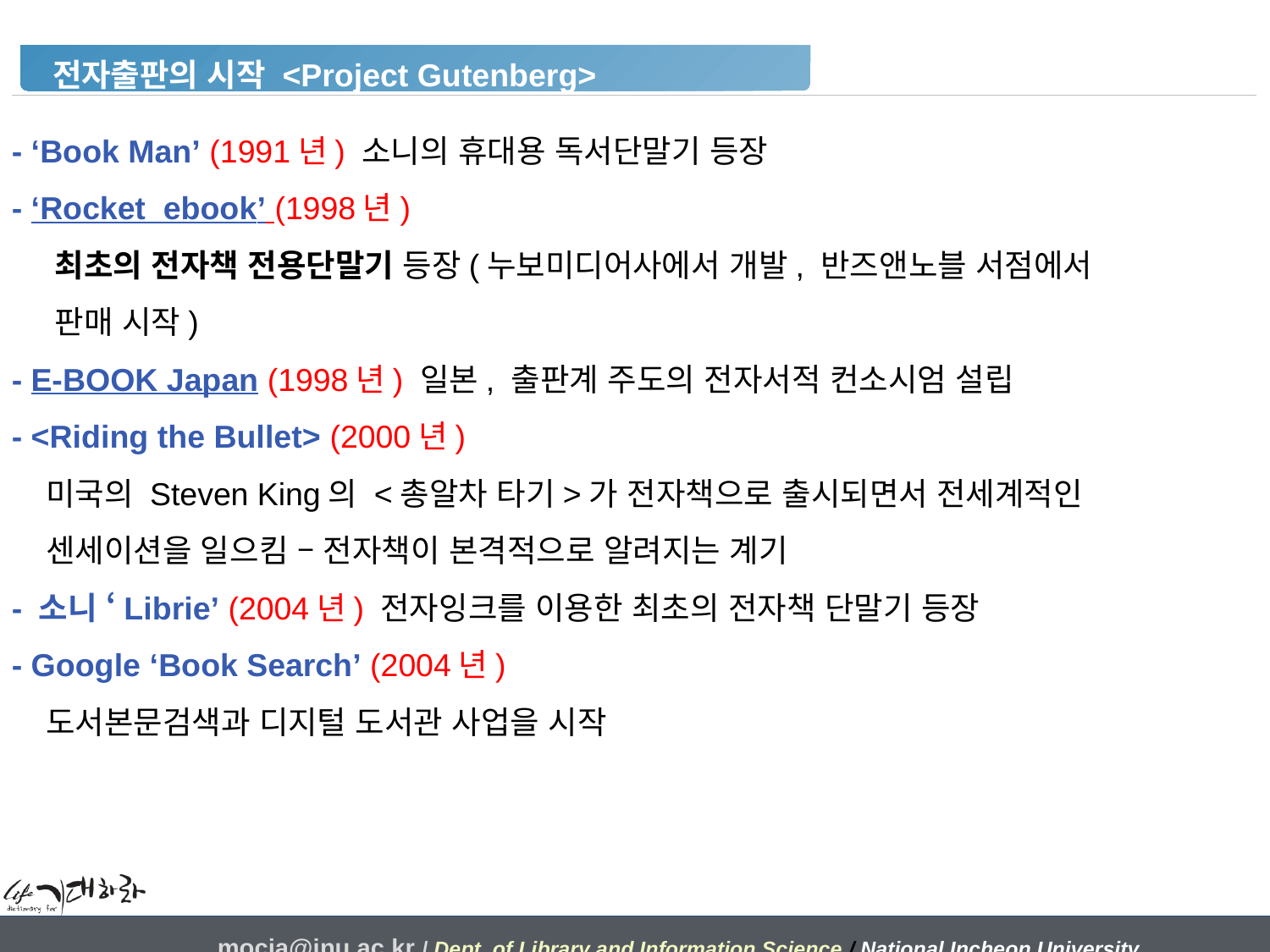

전자출판의 시작 <Project Gutenberg>
- ‘Book Man’ (1991년) 소니의 휴대용 독서단말기 등장
- ‘Rocket  ebook’ (1998년)
    최초의 전자책 전용단말기 등장(누보미디어사에서 개발, 반즈앤노블 서점에서
    판매 시작)
- E-BOOK Japan (1998년) 일본, 출판계 주도의 전자서적 컨소시엄 설립
- <Riding the Bullet> (2000년)
   미국의 Steven King의 <총알차 타기>가 전자책으로 출시되면서 전세계적인
   센세이션을 일으킴 – 전자책이 본격적으로 알려지는 계기
- 소니 ‘Librie’ (2004년) 전자잉크를 이용한 최초의 전자책 단말기 등장
- Google ‘Book Search’ (2004년)
   도서본문검색과 디지털 도서관 사업을 시작

mocja@inu.ac.kr / Dept. of Library and Information Science / National Incheon University